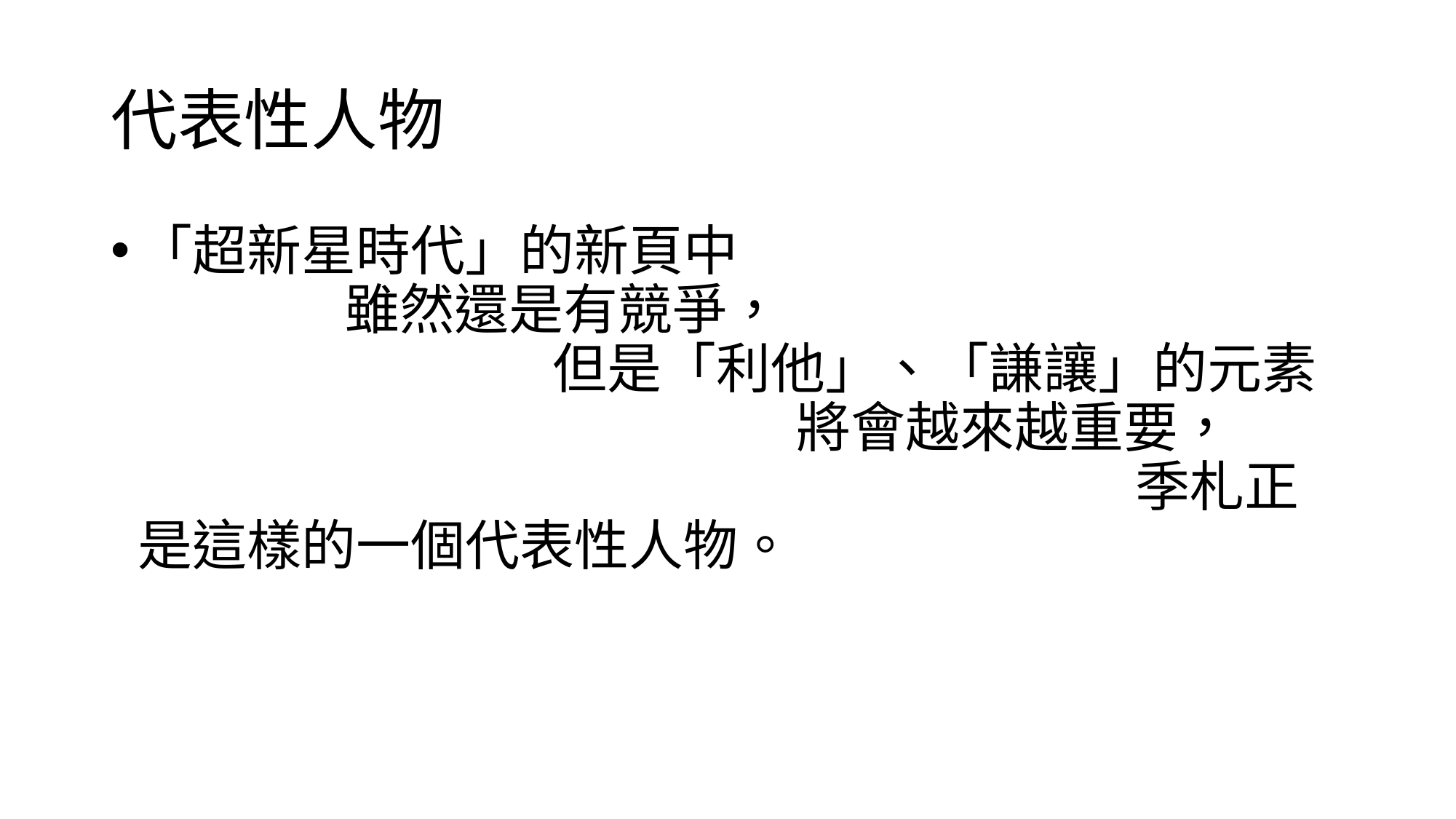

# 代表性人物
「超新星時代」的新頁中                                                                   雖然還是有競爭，                                                                                 但是「利他」、「謙讓」的元素                                                         將會越來越重要，                                                                                            季札正是這樣的一個代表性人物。